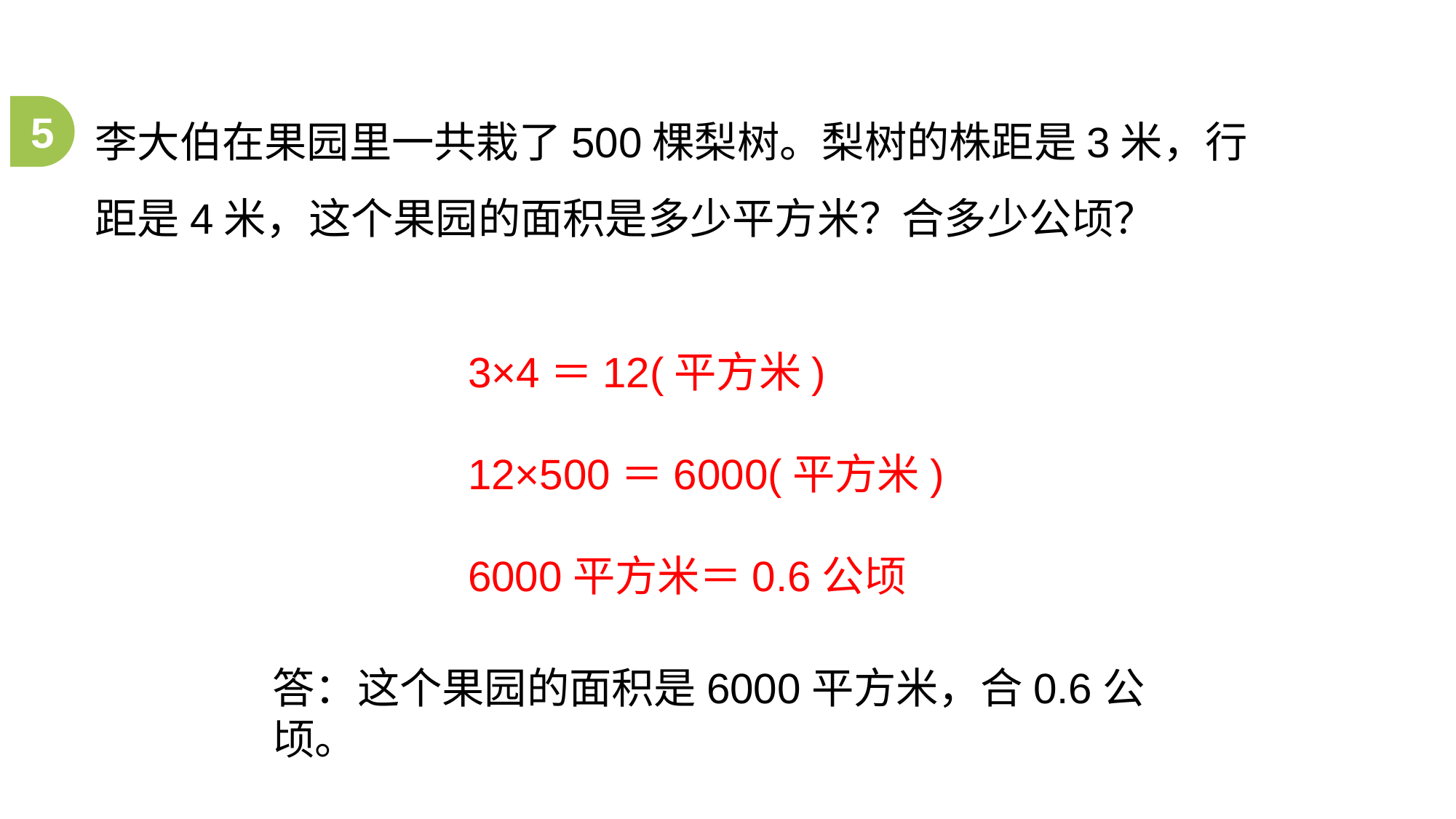

李大伯在果园里一共栽了500棵梨树。梨树的株距是3米，行距是4米，这个果园的面积是多少平方米？合多少公顷？
5
3×4＝12(平方米)
12×500＝6000(平方米)
6000平方米＝0.6公顷
答：这个果园的面积是6000平方米，合0.6公顷。